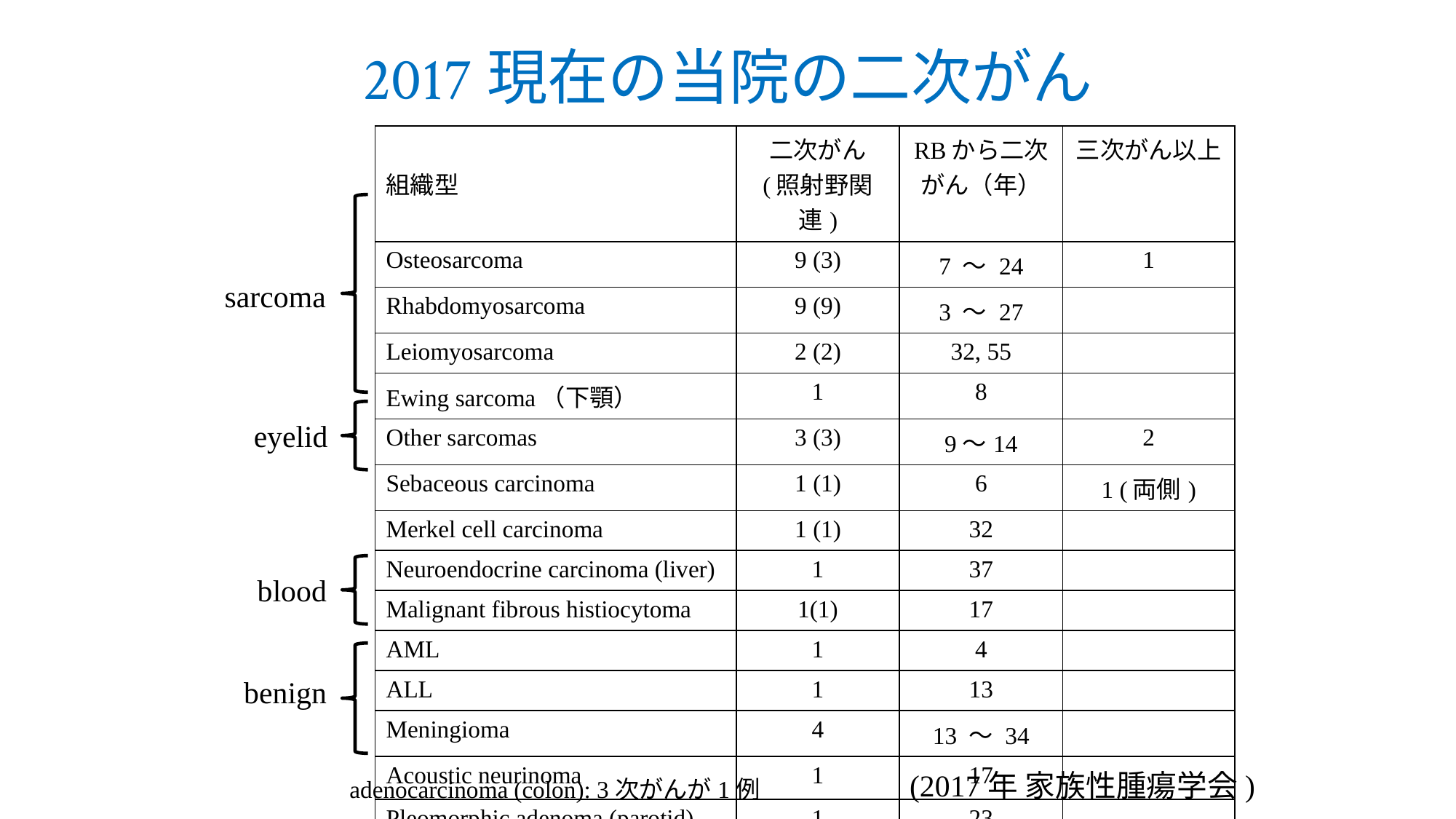

# 2017現在の当院の二次がん
| 組織型 | 二次がん (照射野関連) | RBから二次がん（年） | 三次がん以上 |
| --- | --- | --- | --- |
| Osteosarcoma | 9 (3) | 7 ～ 24 | 1 |
| Rhabdomyosarcoma | 9 (9) | 3 ～ 27 |  |
| Leiomyosarcoma | 2 (2) | 32, 55 |  |
| Ewing sarcoma（下顎） | 1 | 8 |  |
| Other sarcomas | 3 (3) | 9～14 | 2 |
| Sebaceous carcinoma | 1 (1) | 6 | 1 (両側) |
| Merkel cell carcinoma | 1 (1) | 32 |  |
| Neuroendocrine carcinoma (liver) | 1 | 37 |  |
| Malignant fibrous histiocytoma | 1(1) | 17 |  |
| AML | 1 | 4 |  |
| ALL | 1 | 13 |  |
| Meningioma | 4 | 13 ～ 34 |  |
| Acoustic neurinoma | 1 | 17 |  |
| Pleomorphic adenoma (parotid) | 1 | 23 |  |

sarcoma

eyelid

blood

benign
(2017年 家族性腫瘍学会)
adenocarcinoma (colon): 3次がんが1例